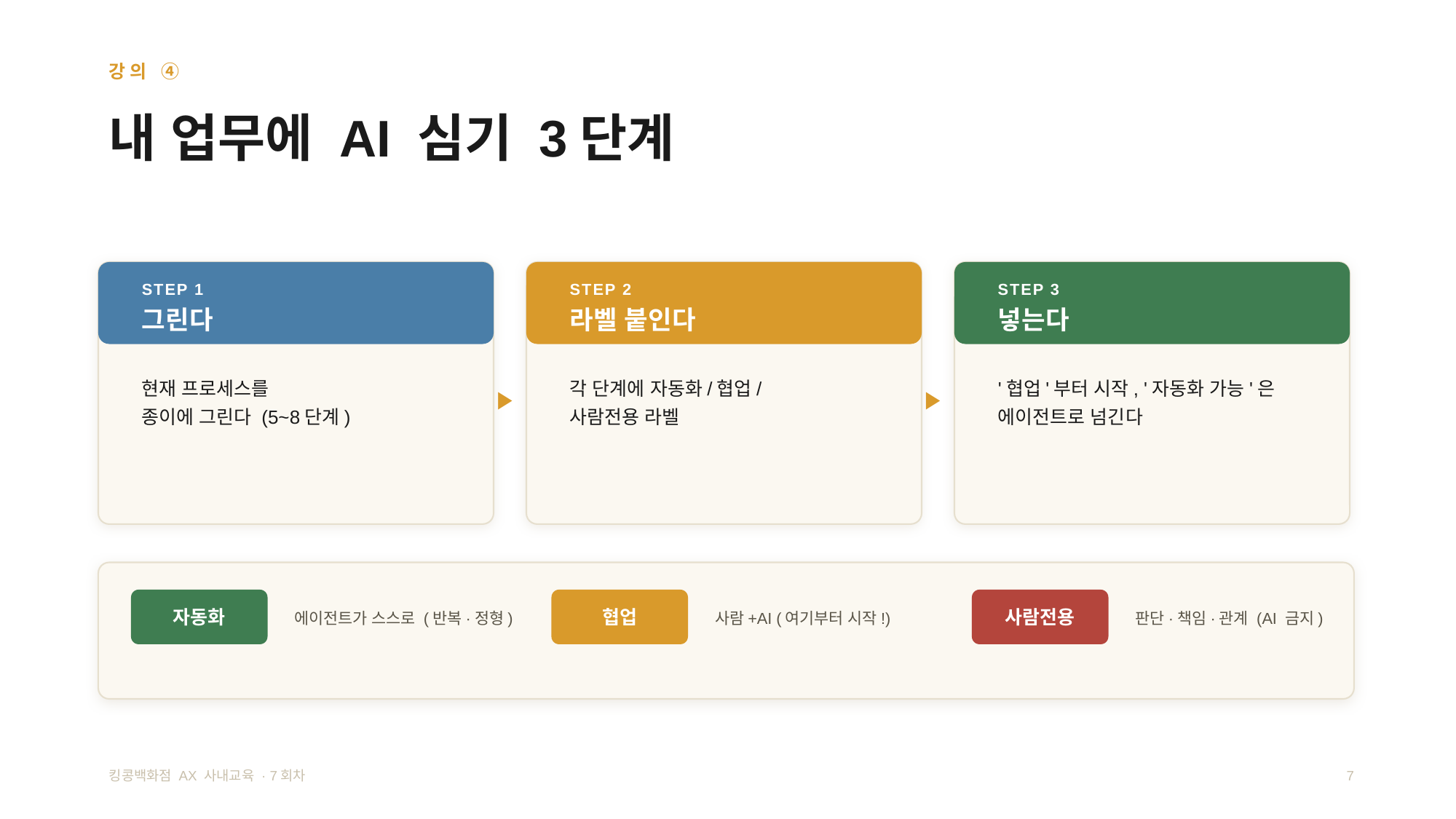

강의 ④
내 업무에 AI 심기 3단계

STEP 1
STEP 2
STEP 3
그린다
라벨 붙인다
넣는다
현재 프로세스를
종이에 그린다 (5~8단계)
각 단계에 자동화/협업/
사람전용 라벨
'협업'부터 시작, '자동화 가능'은
에이전트로 넘긴다
▶
▶

자동화
에이전트가 스스로 (반복·정형)

협업
사람+AI (여기부터 시작!)

사람전용
판단·책임·관계 (AI 금지)
킹콩백화점 AX 사내교육 · 7회차
7